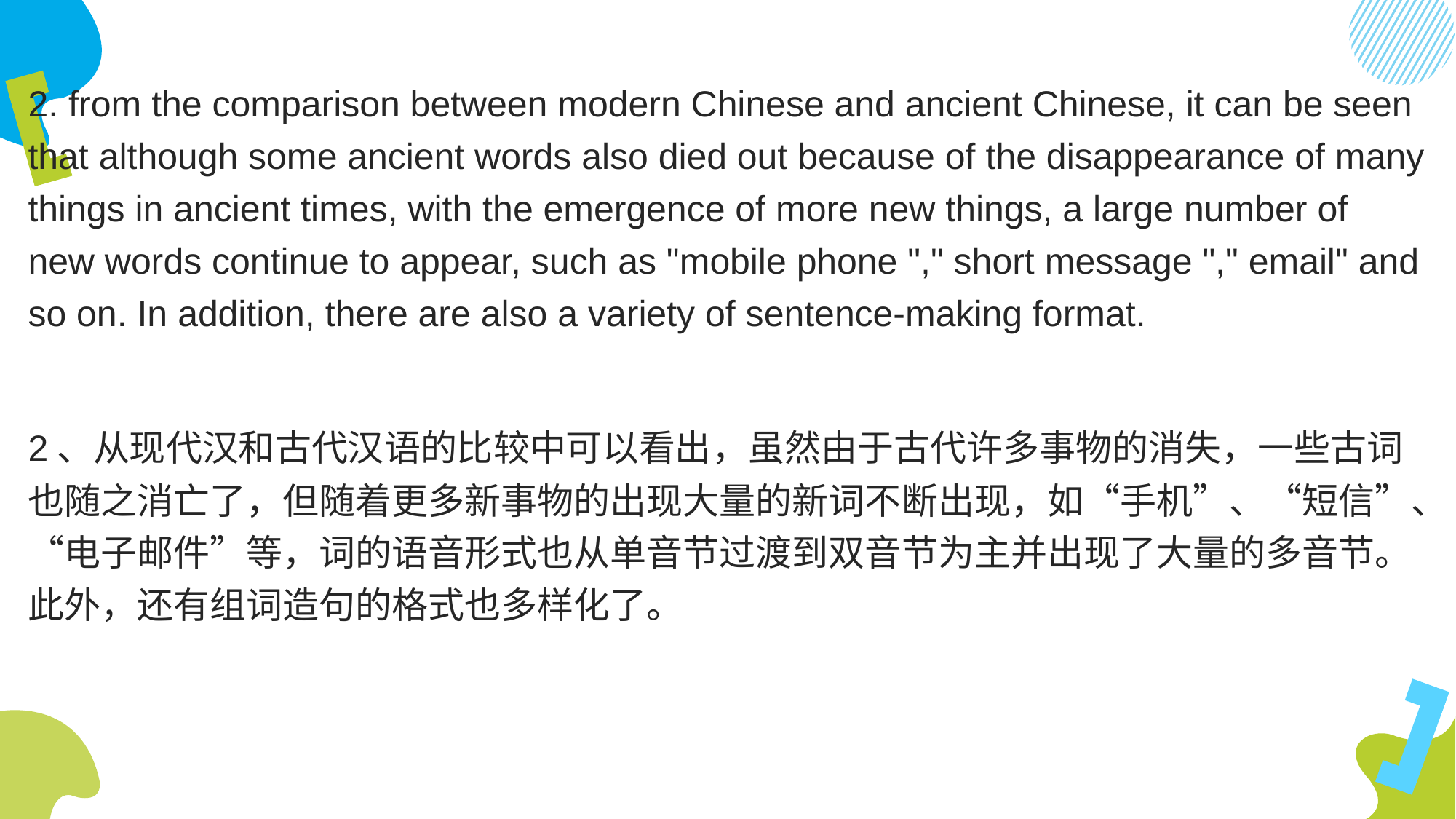

2. from the comparison between modern Chinese and ancient Chinese, it can be seen that although some ancient words also died out because of the disappearance of many things in ancient times, with the emergence of more new things, a large number of new words continue to appear, such as "mobile phone "," short message "," email" and so on. In addition, there are also a variety of sentence-making format.

2、从现代汉和古代汉语的比较中可以看出，虽然由于古代许多事物的消失，一些古词也随之消亡了，但随着更多新事物的出现大量的新词不断出现，如“手机”、“短信”、“电子邮件”等，词的语音形式也从单音节过渡到双音节为主并出现了大量的多音节。此外，还有组词造句的格式也多样化了。